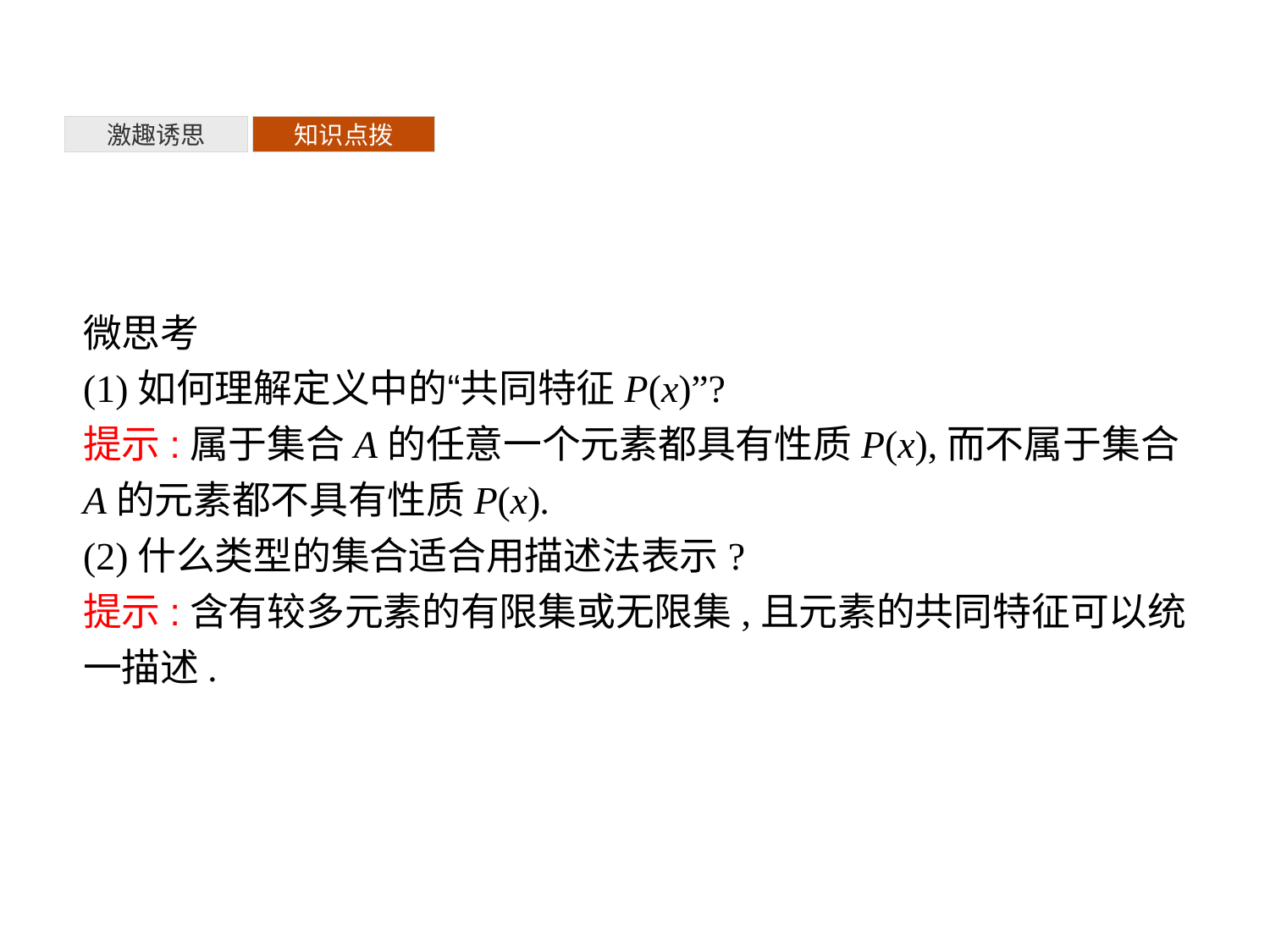

激趣诱思
知识点拨
微思考
(1)如何理解定义中的“共同特征P(x)”?
提示:属于集合A的任意一个元素都具有性质P(x),而不属于集合A的元素都不具有性质P(x).
(2)什么类型的集合适合用描述法表示?
提示:含有较多元素的有限集或无限集,且元素的共同特征可以统一描述.